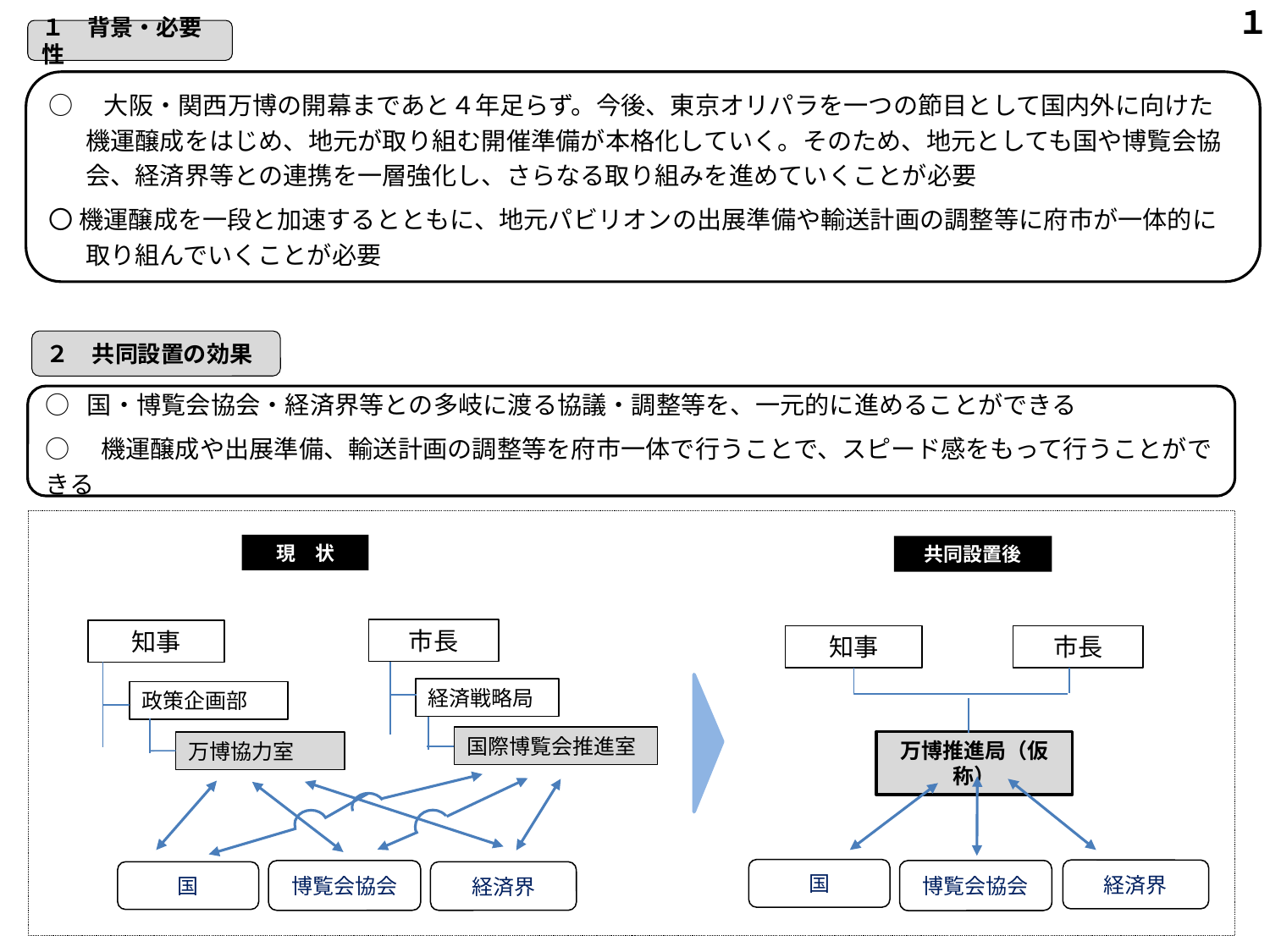

１
１　背景・必要性
○　大阪・関西万博の開幕まであと４年足らず。今後、東京オリパラを一つの節目として国内外に向けた機運醸成をはじめ、地元が取り組む開催準備が本格化していく。そのため、地元としても国や博覧会協会、経済界等との連携を一層強化し、さらなる取り組みを進めていくことが必要

〇 機運醸成を一段と加速するとともに、地元パビリオンの出展準備や輸送計画の調整等に府市が一体的に取り組んでいくことが必要
２　共同設置の効果
○  国・博覧会協会・経済界等との多岐に渡る協議・調整等を、一元的に進めることができる

○　機運醸成や出展準備、輸送計画の調整等を府市一体で行うことで、スピード感をもって行うことができる

現　状
共同設置後
市長
知事
知事
市長
経済戦略局
政策企画部
国際博覧会推進室

万博協力室
万博推進局（仮称）

国
経済界
博覧会協会
博覧会協会
経済界
国